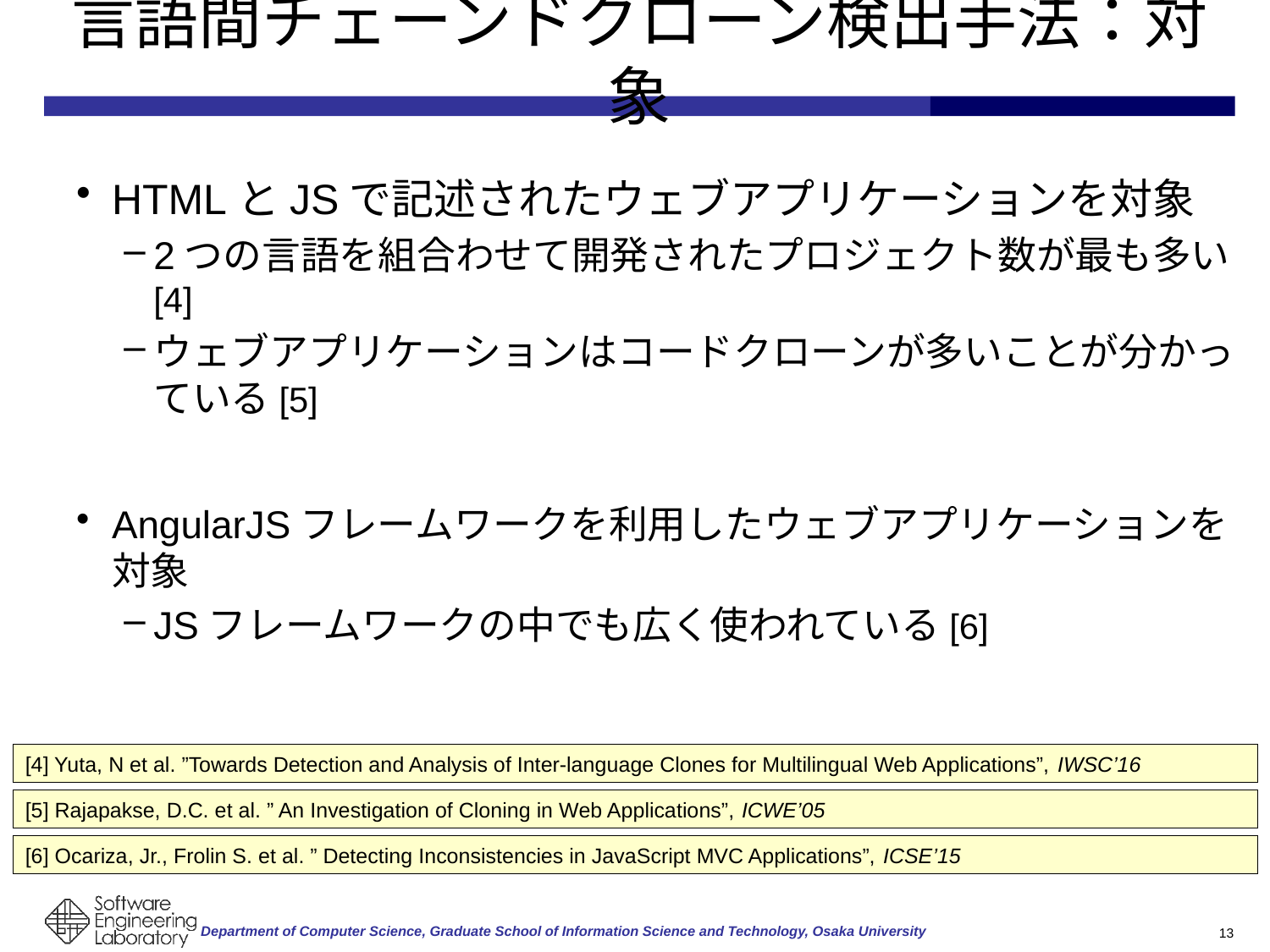

# 言語間チェーンドクローン検出手法：対象
HTMLとJSで記述されたウェブアプリケーションを対象
2つの言語を組合わせて開発されたプロジェクト数が最も多い[4]
ウェブアプリケーションはコードクローンが多いことが分かっている[5]

AngularJSフレームワークを利用したウェブアプリケーションを対象
JSフレームワークの中でも広く使われている[6]
[4] Yuta, N et al. ”Towards Detection and Analysis of Inter-language Clones for Multilingual Web Applications”, IWSC’16
[5] Rajapakse, D.C. et al. ” An Investigation of Cloning in Web Applications”, ICWE’05
[6] Ocariza, Jr., Frolin S. et al. ” Detecting Inconsistencies in JavaScript MVC Applications”, ICSE’15
13